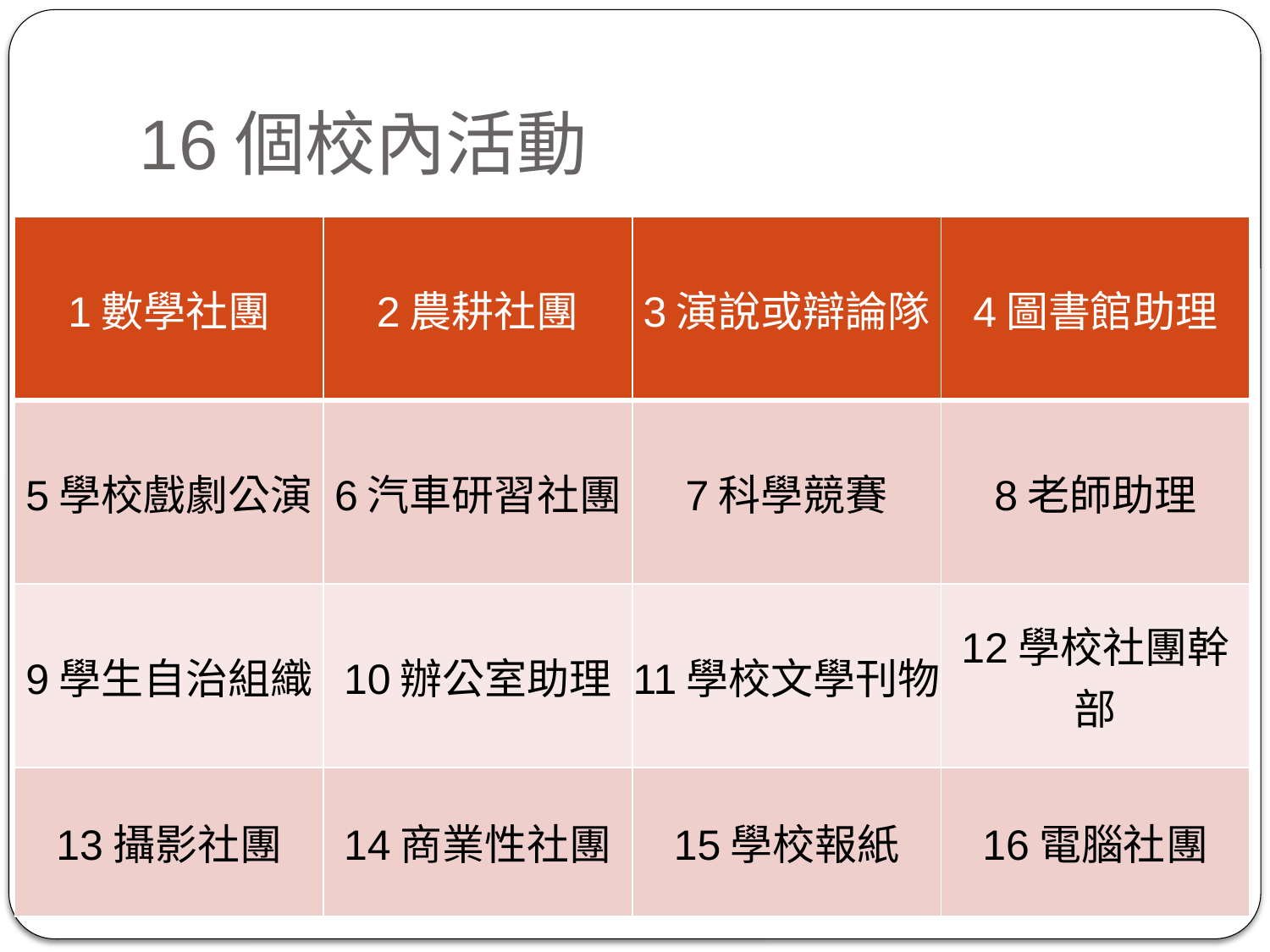

# 16個校內活動
| 1數學社團 | 2農耕社團 | 3演說或辯論隊 | 4圖書館助理 |
| --- | --- | --- | --- |
| 5學校戲劇公演 | 6汽車研習社團 | 7科學競賽 | 8老師助理 |
| 9學生自治組織 | 10辦公室助理 | 11學校文學刊物 | 12學校社團幹部 |
| 13攝影社團 | 14商業性社團 | 15學校報紙 | 16電腦社團 |